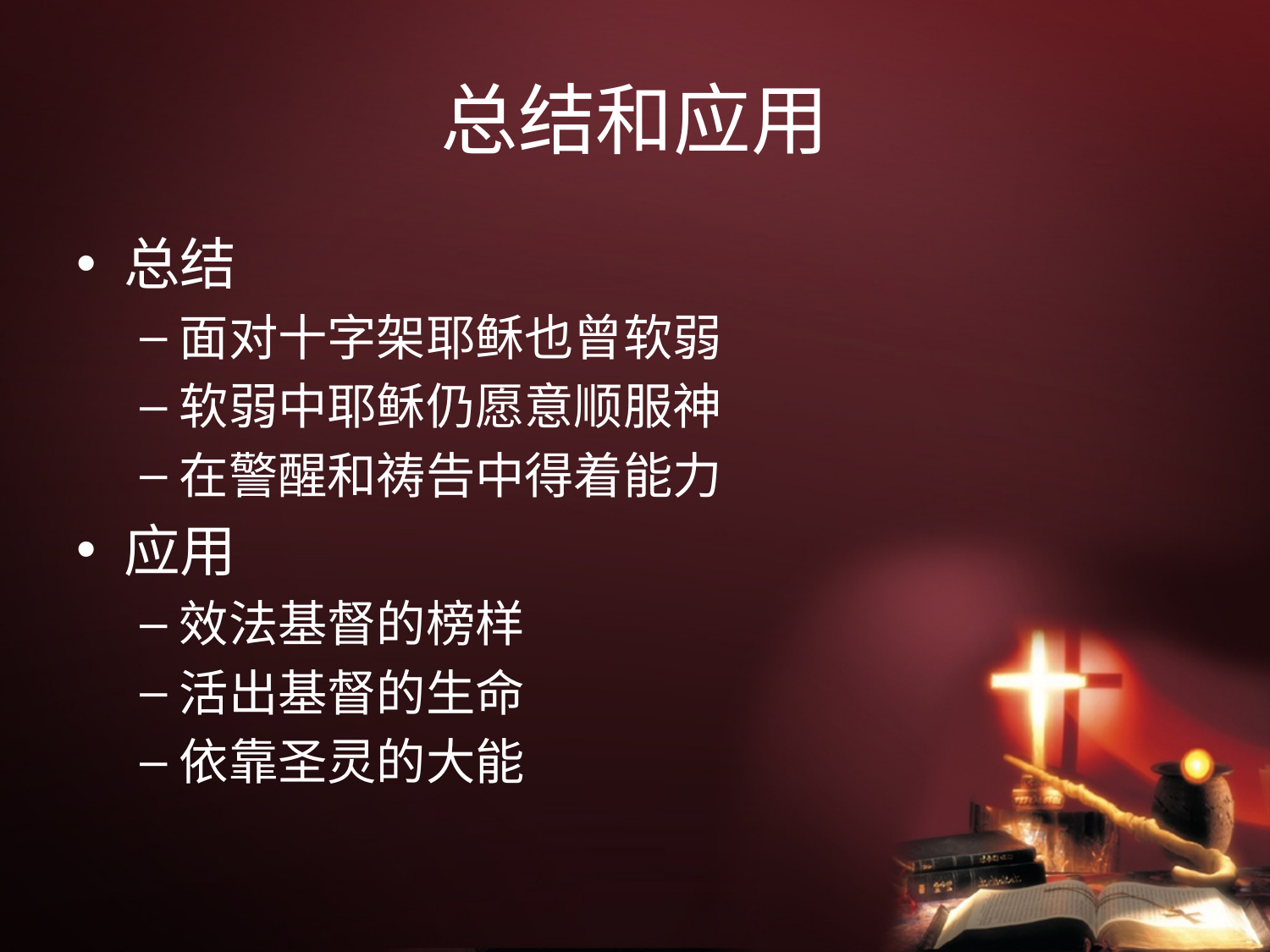

# 总结和应用
总结
面对十字架耶稣也曾软弱
软弱中耶稣仍愿意顺服神
在警醒和祷告中得着能力
应用
效法基督的榜样
活出基督的生命
依靠圣灵的大能